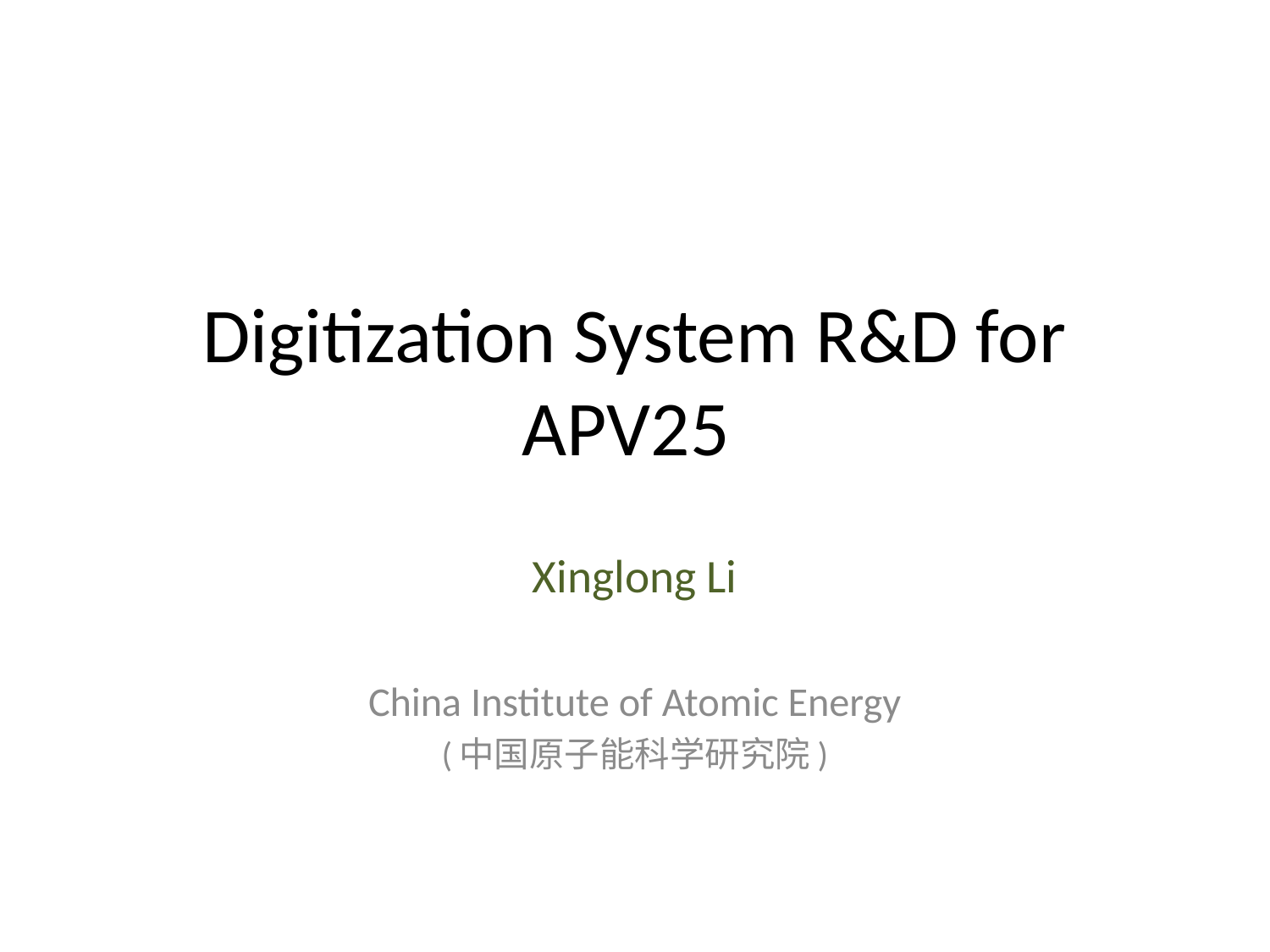

# Digitization System R&D for APV25
Xinglong Li

China Institute of Atomic Energy
(中国原子能科学研究院)